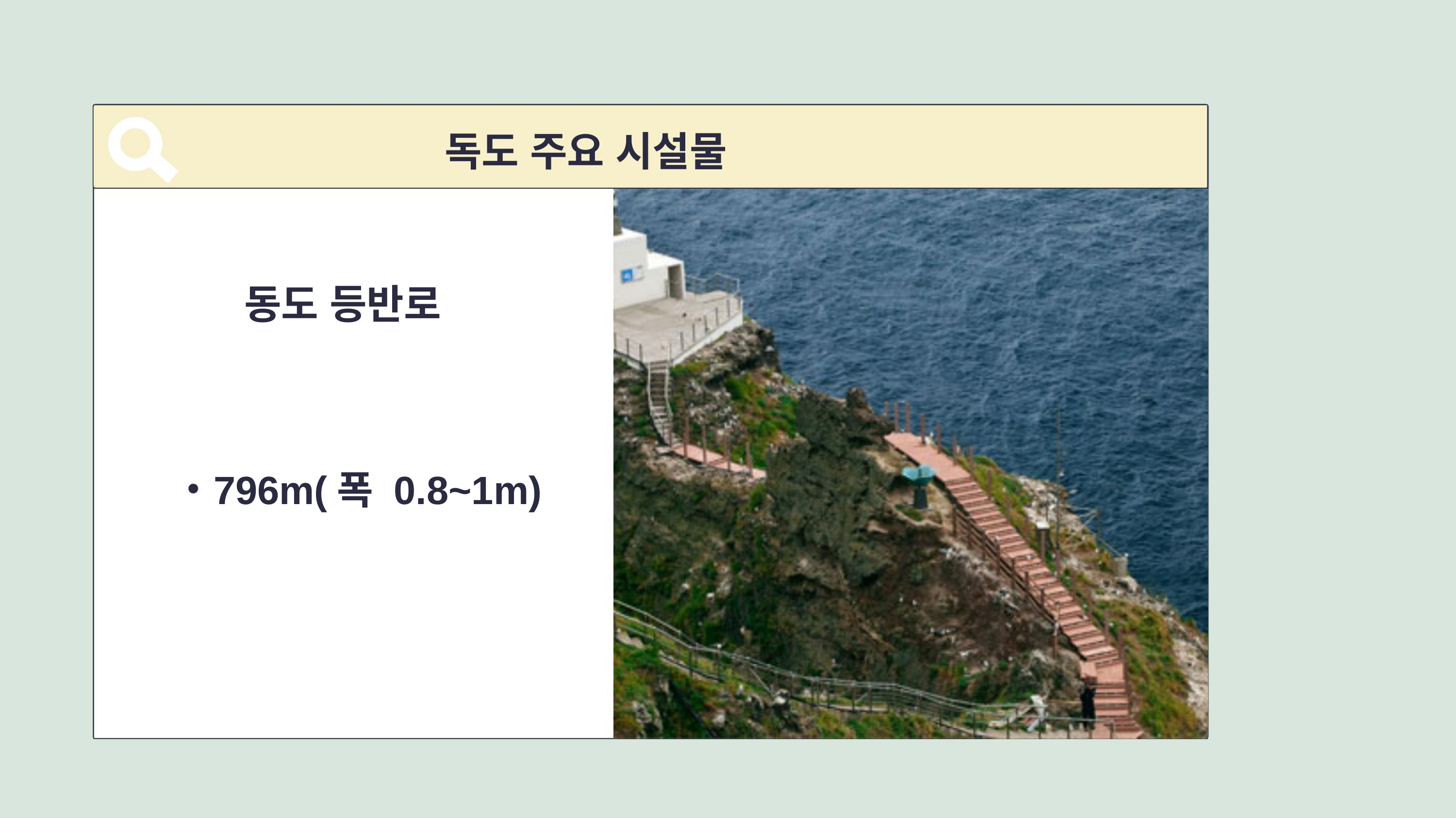

독도 주요 시설물
동도 등반로
796m(폭 0.8~1m)